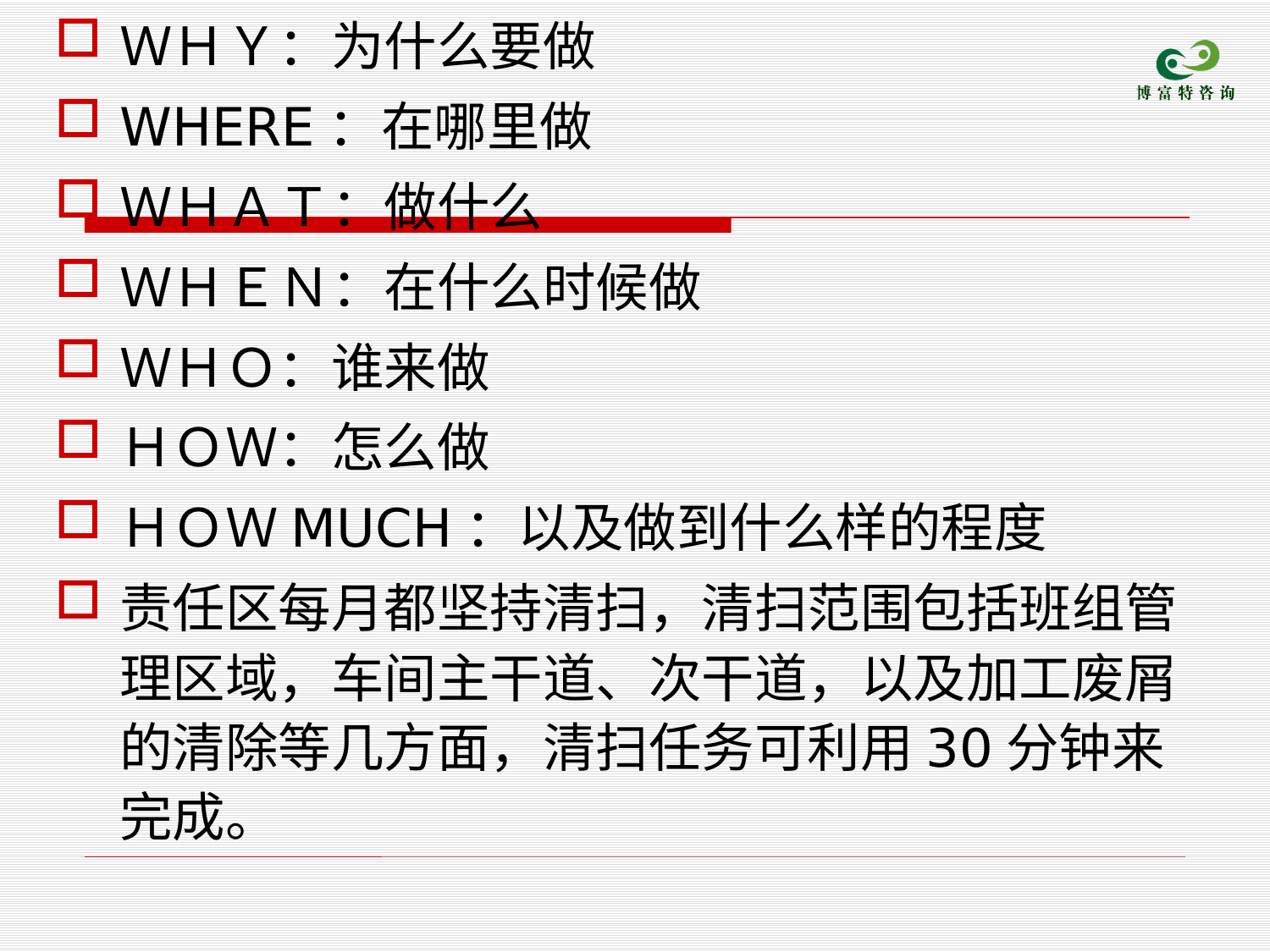

ＷＨＹ：为什么要做
WHERE：在哪里做
ＷＨＡＴ：做什么
ＷＨＥＮ：在什么时候做
ＷＨＯ：谁来做
ＨＯＷ：怎么做
ＨＯＷMUCH：以及做到什么样的程度
责任区每月都坚持清扫，清扫范围包括班组管理区域，车间主干道、次干道，以及加工废屑的清除等几方面，清扫任务可利用30分钟来完成。
435